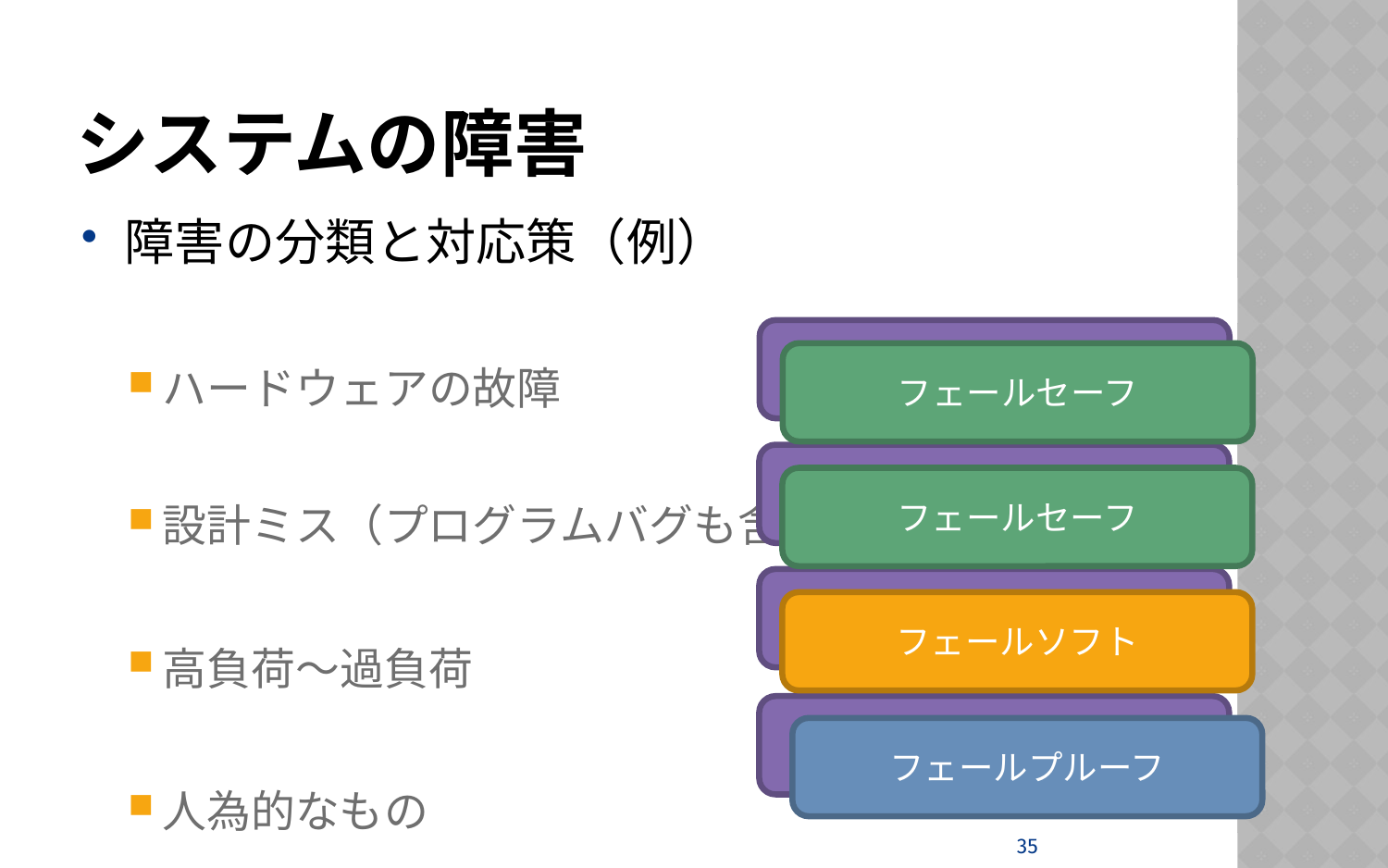

# システムの障害
障害の分類と対応策（例）

ハードウェアの故障

設計ミス（プログラムバグも含む）

高負荷～過負荷

人為的なもの
フォールトアボイダンス
フェールセーフ
フォールトアボイダンス
フェールセーフ
フォールトアボイダンス
フェールソフト
フォールトアボイダンス
フェールプルーフ
35